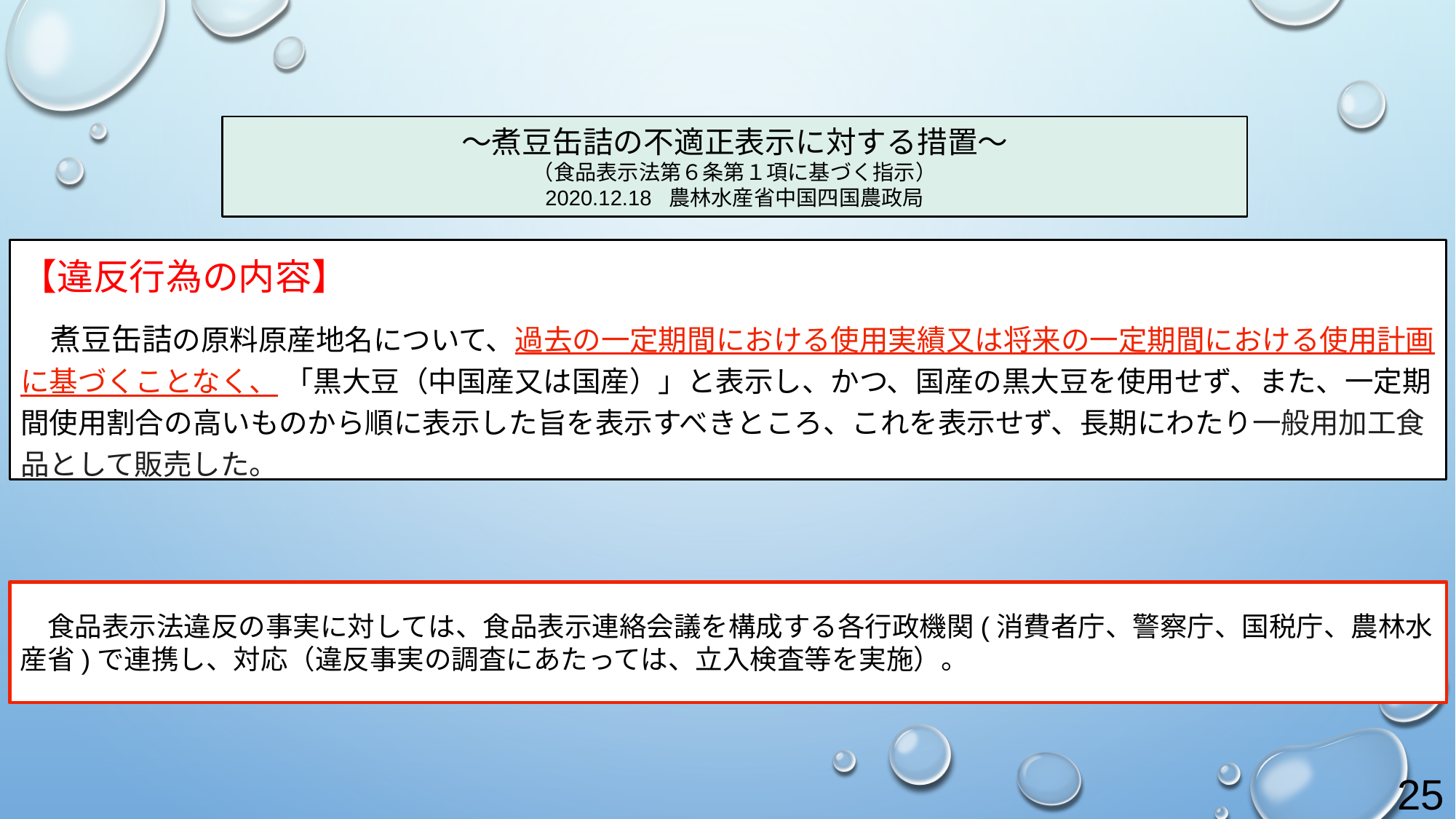

～煮豆缶詰の不適正表示に対する措置～
（食品表示法第６条第１項に基づく指示）
2020.12.18  農林水産省中国四国農政局
【違反行為の内容】
　煮豆缶詰の原料原産地名について、過去の一定期間における使用実績又は将来の一定期間における使用計画に基づくことなく、 「黒大豆（中国産又は国産）」と表示し、かつ、国産の黒大豆を使用せず、また、一定期間使用割合の高いものから順に表示した旨を表示すべきところ、これを表示せず、長期にわたり一般用加工食品として販売した。

　食品表示法違反の事実に対しては、食品表示連絡会議を構成する各行政機関(消費者庁、警察庁、国税庁、農林水産省)で連携し、対応（違反事実の調査にあたっては、立入検査等を実施）。
25